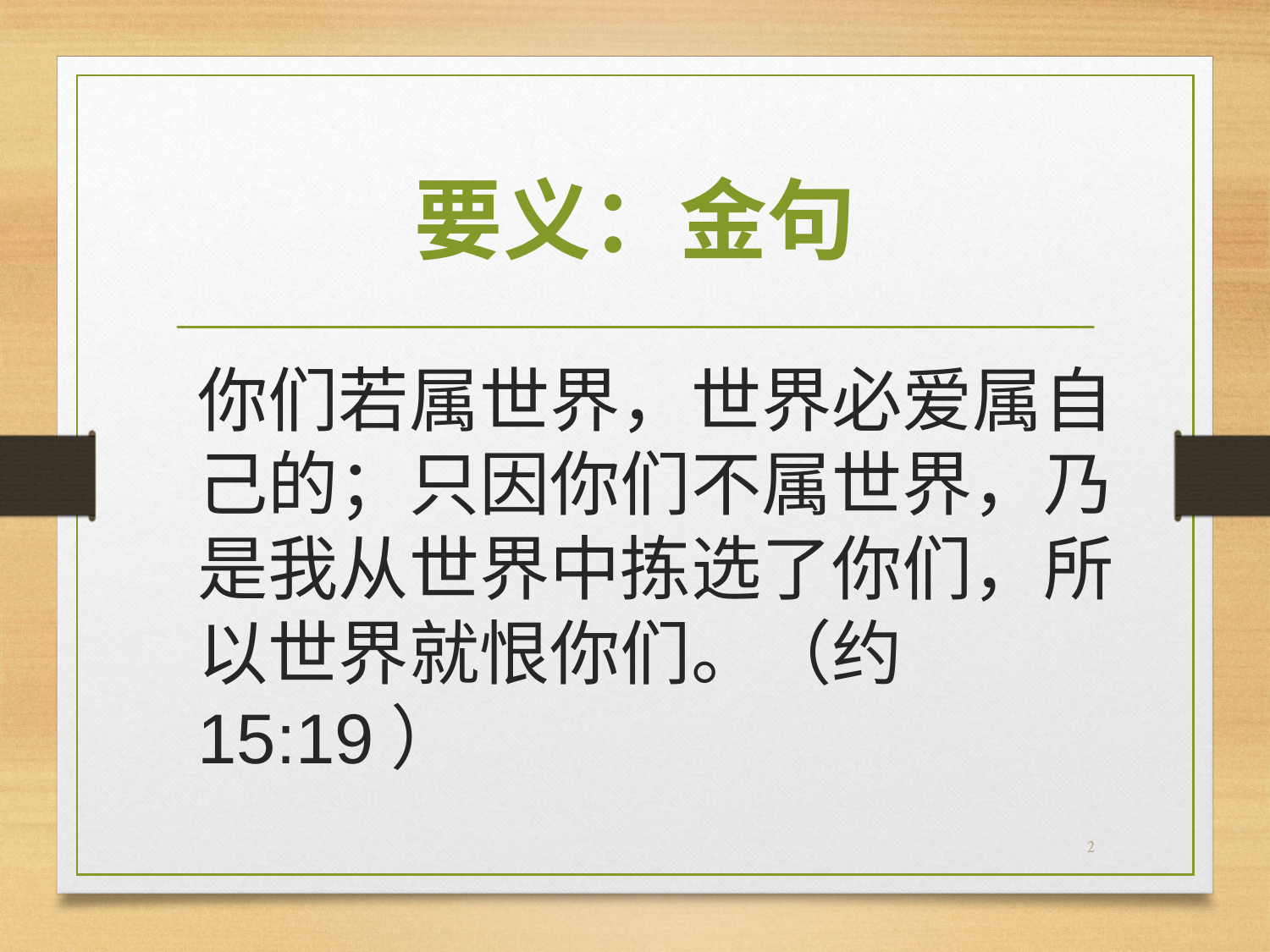

# 要义：金句
你们若属世界，世界必爱属自己的；只因你们不属世界，乃是我从世界中拣选了你们，所以世界就恨你们。（约15:19）
2